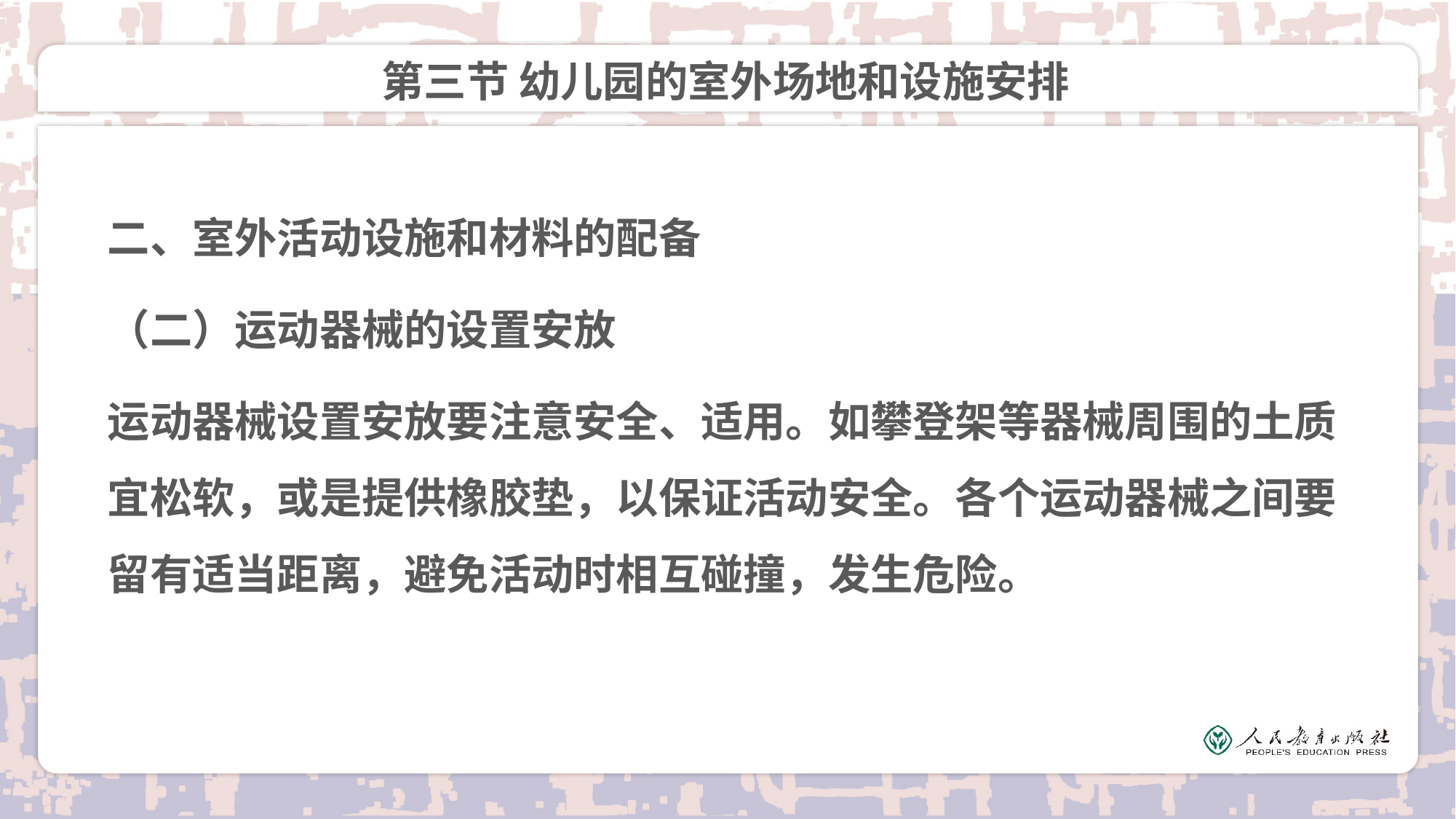

# 第三节 幼儿园的室外场地和设施安排
二、室外活动设施和材料的配备
（二）运动器械的设置安放
运动器械设置安放要注意安全、适用。如攀登架等器械周围的土质宜松软，或是提供橡胶垫，以保证活动安全。各个运动器械之间要留有适当距离，避免活动时相互碰撞，发生危险。